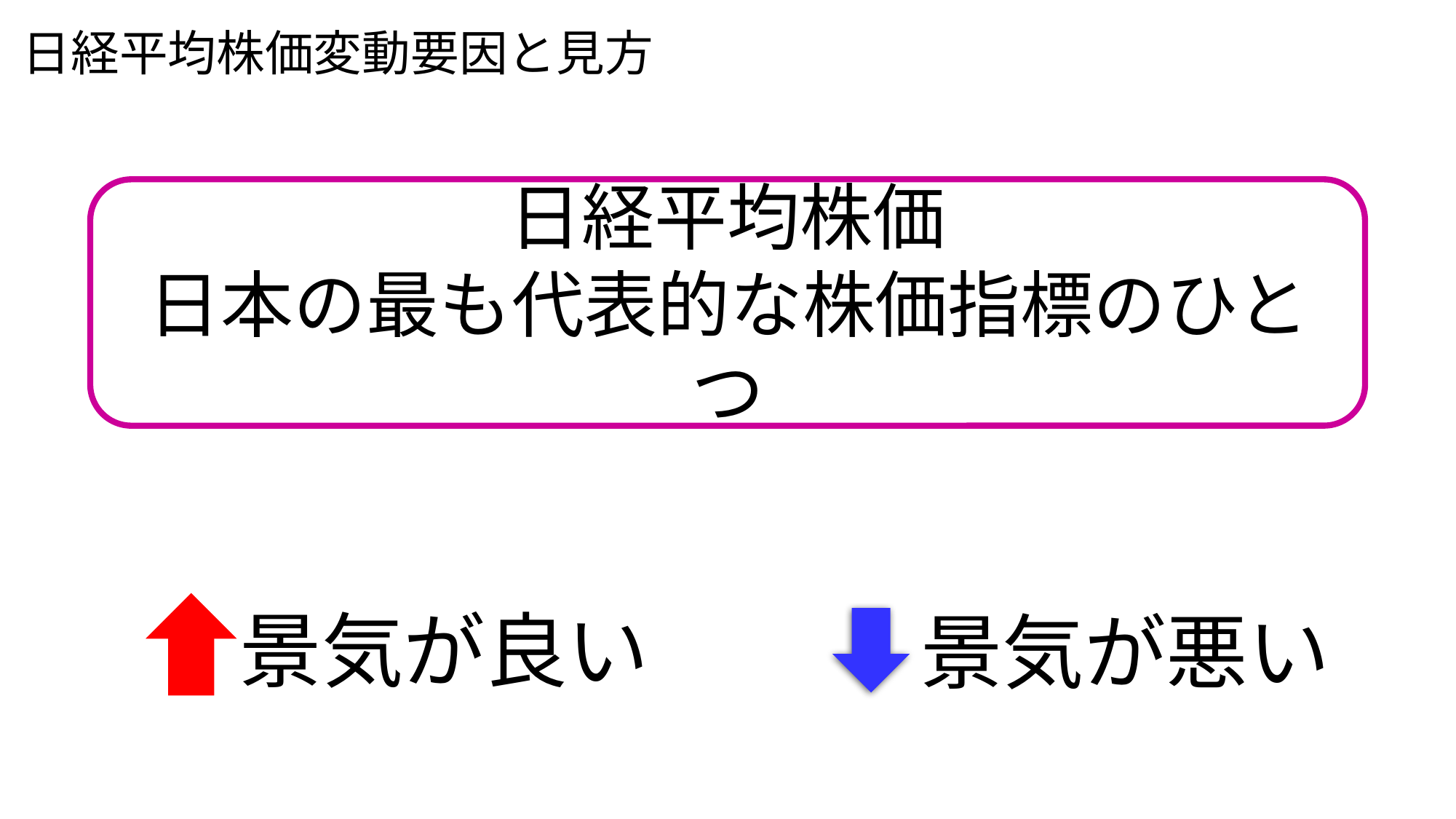

# 日経平均株価変動要因と見方
日経平均株価
日本の最も代表的な株価指標のひとつ
景気が良い
景気が悪い